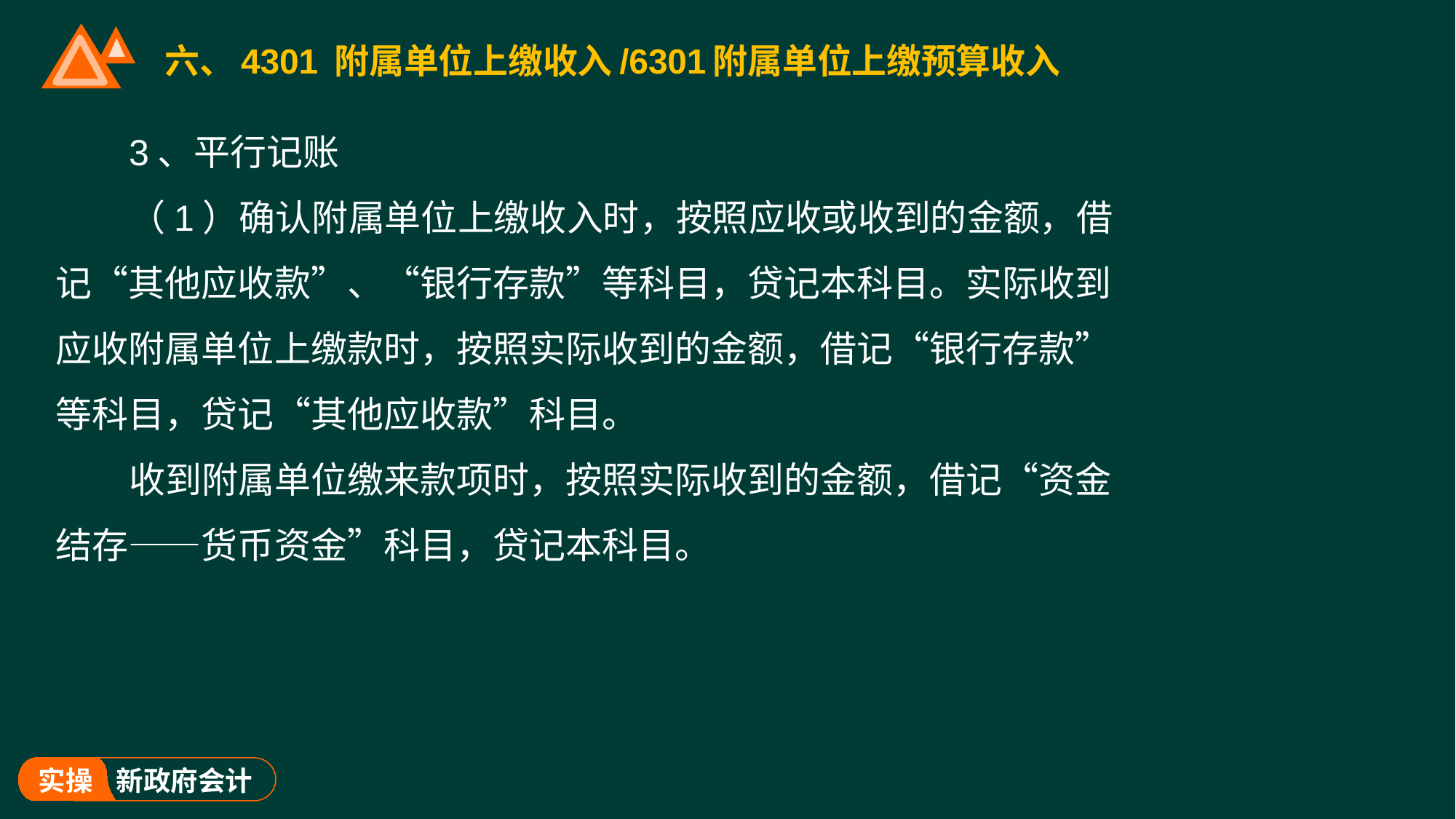

# 六、4301 附属单位上缴收入/6301附属单位上缴预算收入
3、平行记账
（1）确认附属单位上缴收入时，按照应收或收到的金额，借记“其他应收款”、“银行存款”等科目，贷记本科目。实际收到应收附属单位上缴款时，按照实际收到的金额，借记“银行存款”等科目，贷记“其他应收款”科目。
收到附属单位缴来款项时，按照实际收到的金额，借记“资金结存——货币资金”科目，贷记本科目。